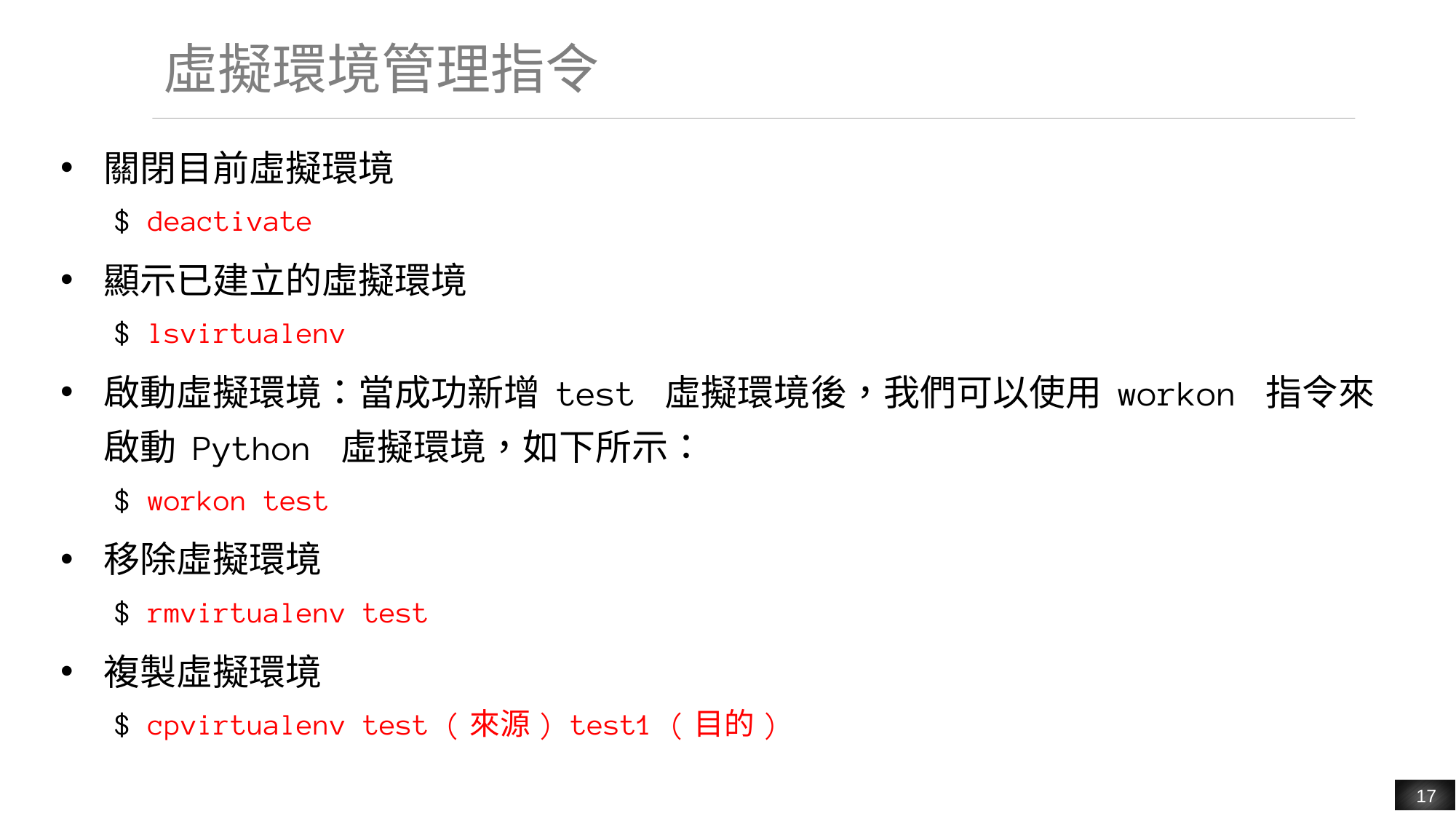

# 虛擬環境管理指令
關閉目前虛擬環境
$ deactivate
顯示已建立的虛擬環境
$ lsvirtualenv
啟動虛擬環境：當成功新增 test 虛擬環境後，我們可以使用 workon 指令來啟動 Python 虛擬環境，如下所示：
$ workon test
移除虛擬環境
$ rmvirtualenv test
複製虛擬環境
$ cpvirtualenv test (來源) test1 (目的)